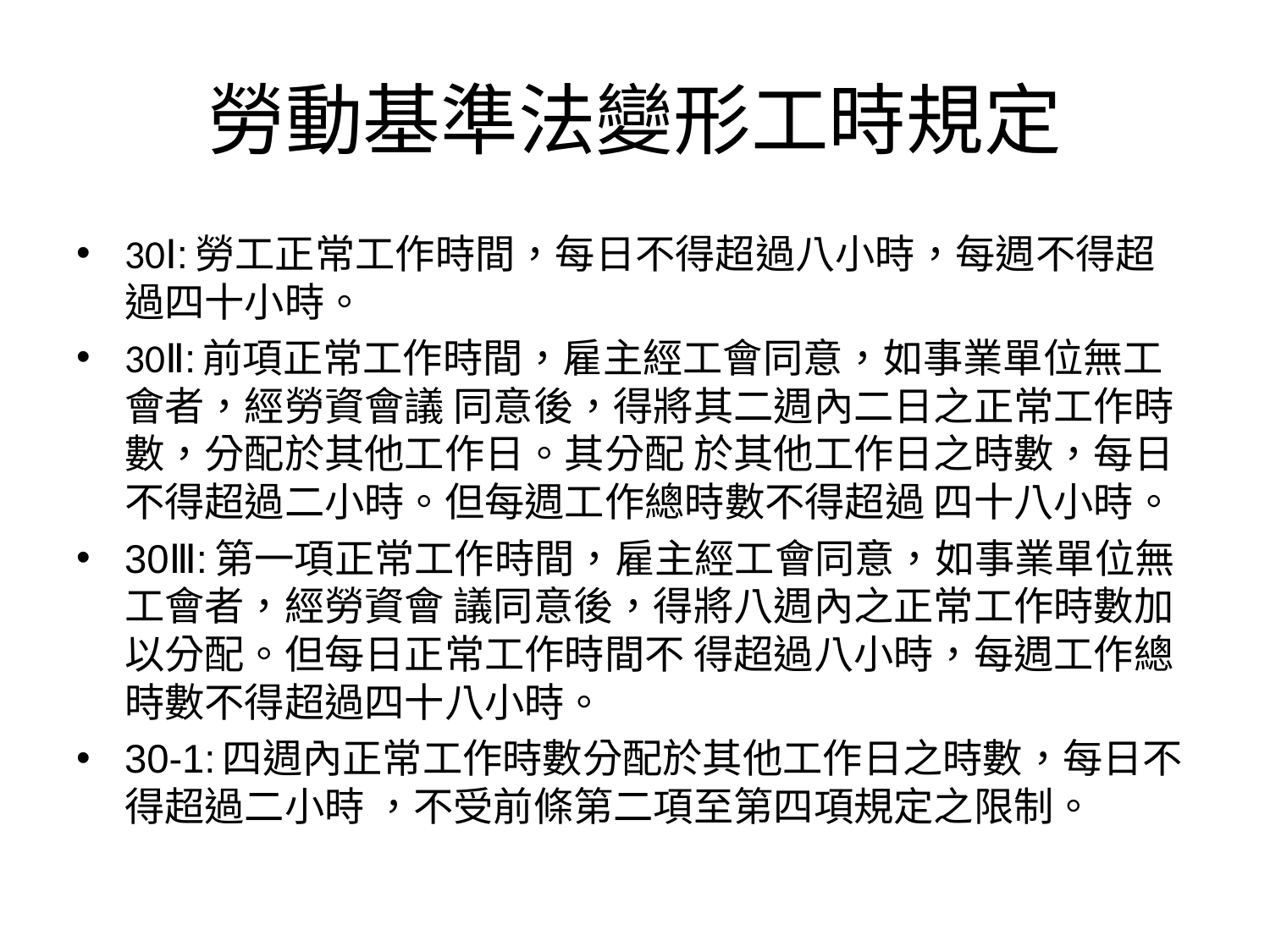

# 勞動基準法變形工時規定
30Ⅰ:勞工正常工作時間，每日不得超過八小時，每週不得超過四十小時。
30Ⅱ:前項正常工作時間，雇主經工會同意，如事業單位無工會者，經勞資會議 同意後，得將其二週內二日之正常工作時數，分配於其他工作日。其分配 於其他工作日之時數，每日不得超過二小時。但每週工作總時數不得超過 四十八小時。
30Ⅲ:第一項正常工作時間，雇主經工會同意，如事業單位無工會者，經勞資會 議同意後，得將八週內之正常工作時數加以分配。但每日正常工作時間不 得超過八小時，每週工作總時數不得超過四十八小時。
30-1:四週內正常工作時數分配於其他工作日之時數，每日不得超過二小時 ，不受前條第二項至第四項規定之限制。